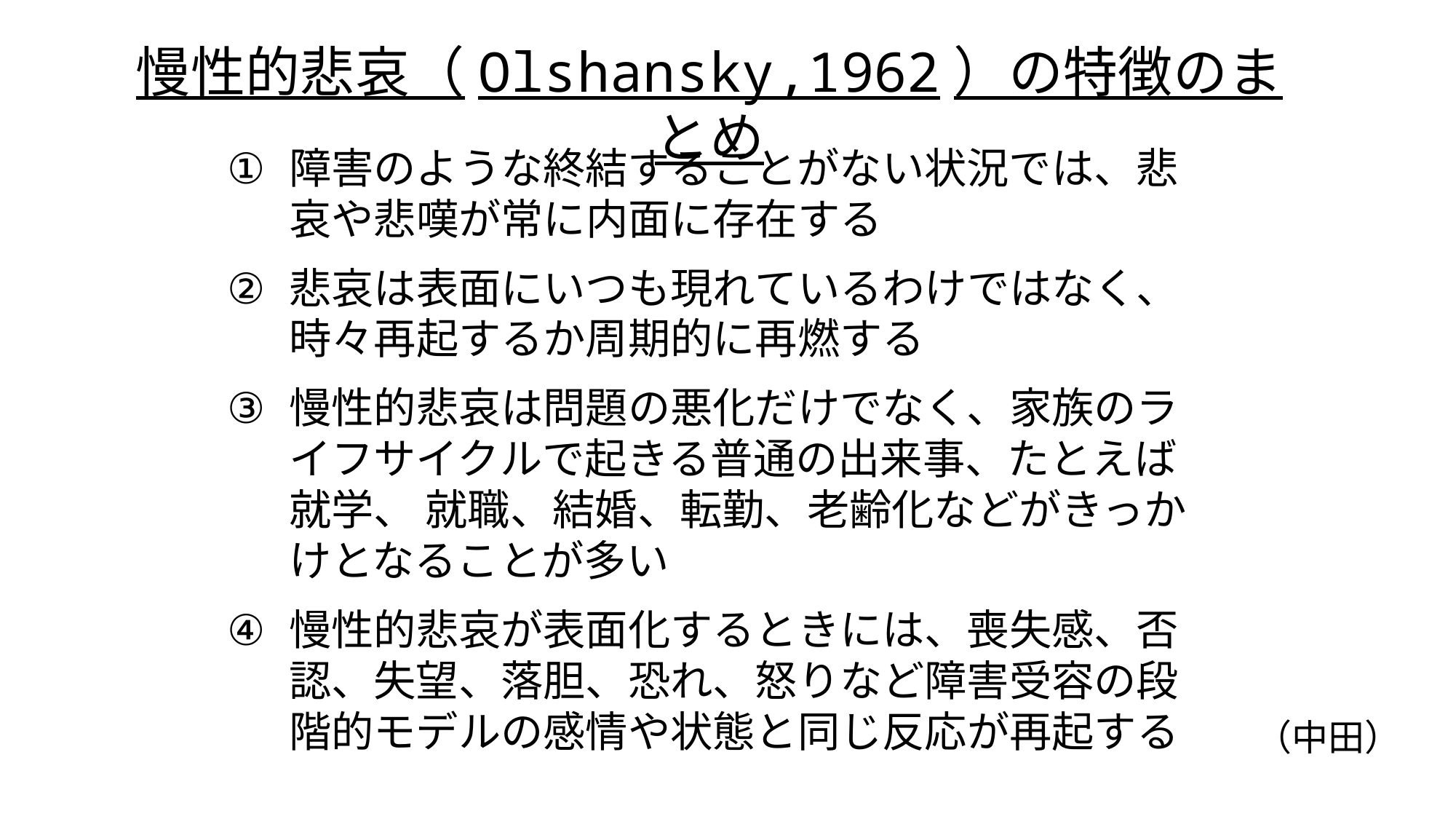

慢性的悲哀（Olshansky,1962）の特徴のまとめ
障害のような終結することがない状況では、悲哀や悲嘆が常に内面に存在する
悲哀は表面にいつも現れているわけではなく、 時々再起するか周期的に再燃する
慢性的悲哀は問題の悪化だけでなく、家族のライフサイクルで起きる普通の出来事、たとえば就学、 就職、結婚、転勤、老齢化などがきっかけとなることが多い
慢性的悲哀が表面化するときには、喪失感、否認、失望、落胆、恐れ、怒りなど障害受容の段階的モデルの感情や状態と同じ反応が再起する
（中田）